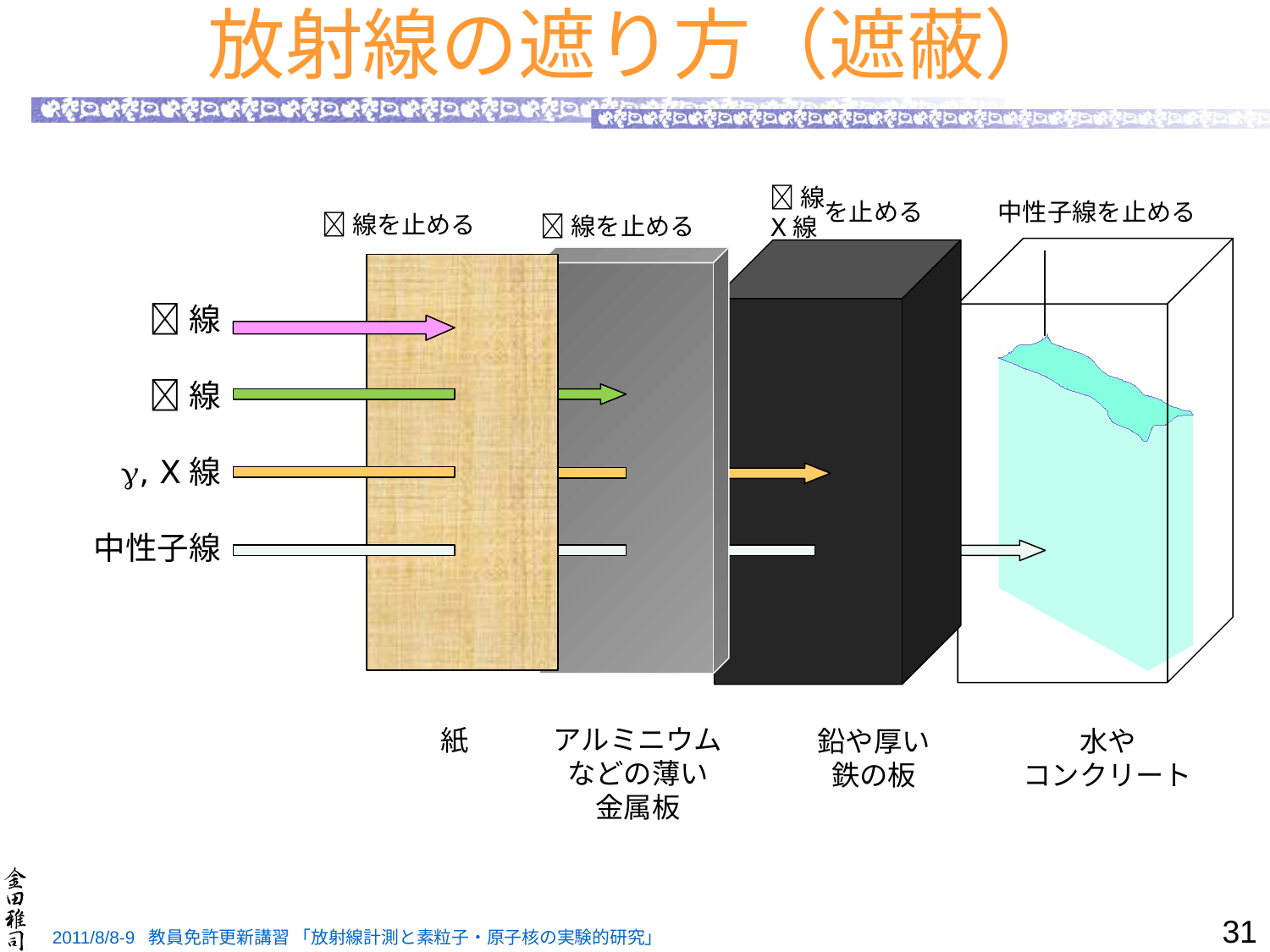

# 放射線の遮り方（遮蔽）
γ線
X線
を止める
中性子線を止める
α線を止める
β線を止める

α線

β線

γ, X線

中性子線

アルミニウム
などの薄い
金属板
紙
鉛や厚い
鉄の板
水や
コンクリート
31
2011/8/8-9  教員免許更新講習 「放射線計測と素粒子・原子核の実験的研究」